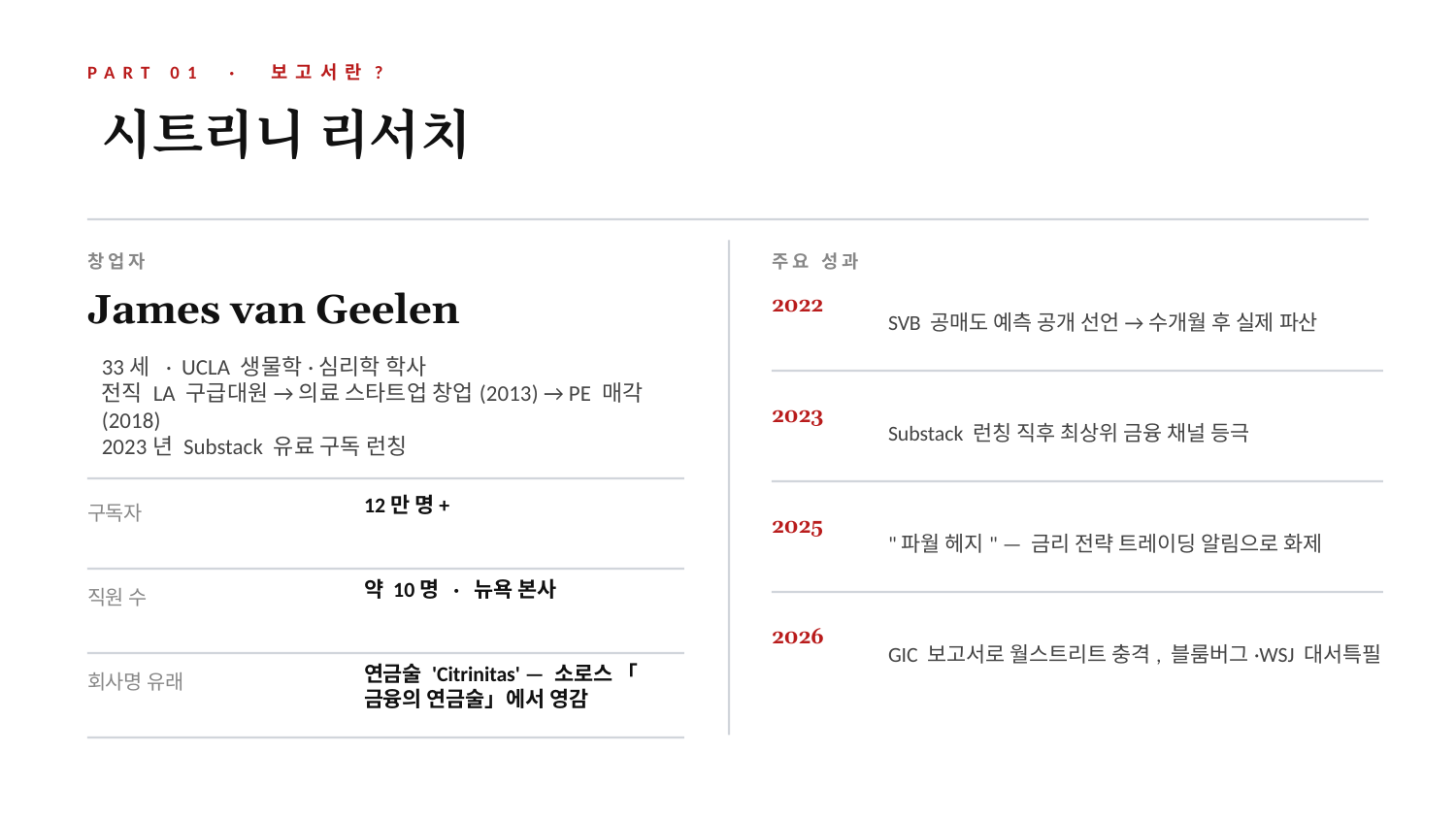

PART 01  ·  보고서란?
시트리니 리서치

창업자
주요 성과
James van Geelen
2022
SVB 공매도 예측 공개 선언 → 수개월 후 실제 파산
33세  ·  UCLA 생물학·심리학 학사
전직 LA 구급대원 → 의료 스타트업 창업(2013) → PE 매각(2018)
2023년 Substack 유료 구독 런칭

2023
Substack 런칭 직후 최상위 금융 채널 등극

구독자
12만 명+
2025
"파월 헤지" — 금리 전략 트레이딩 알림으로 화제

직원 수
약 10명  ·  뉴욕 본사

2026
GIC 보고서로 월스트리트 충격, 블룸버그·WSJ 대서특필

회사명 유래
연금술 'Citrinitas' — 소로스 「금융의 연금술」에서 영감